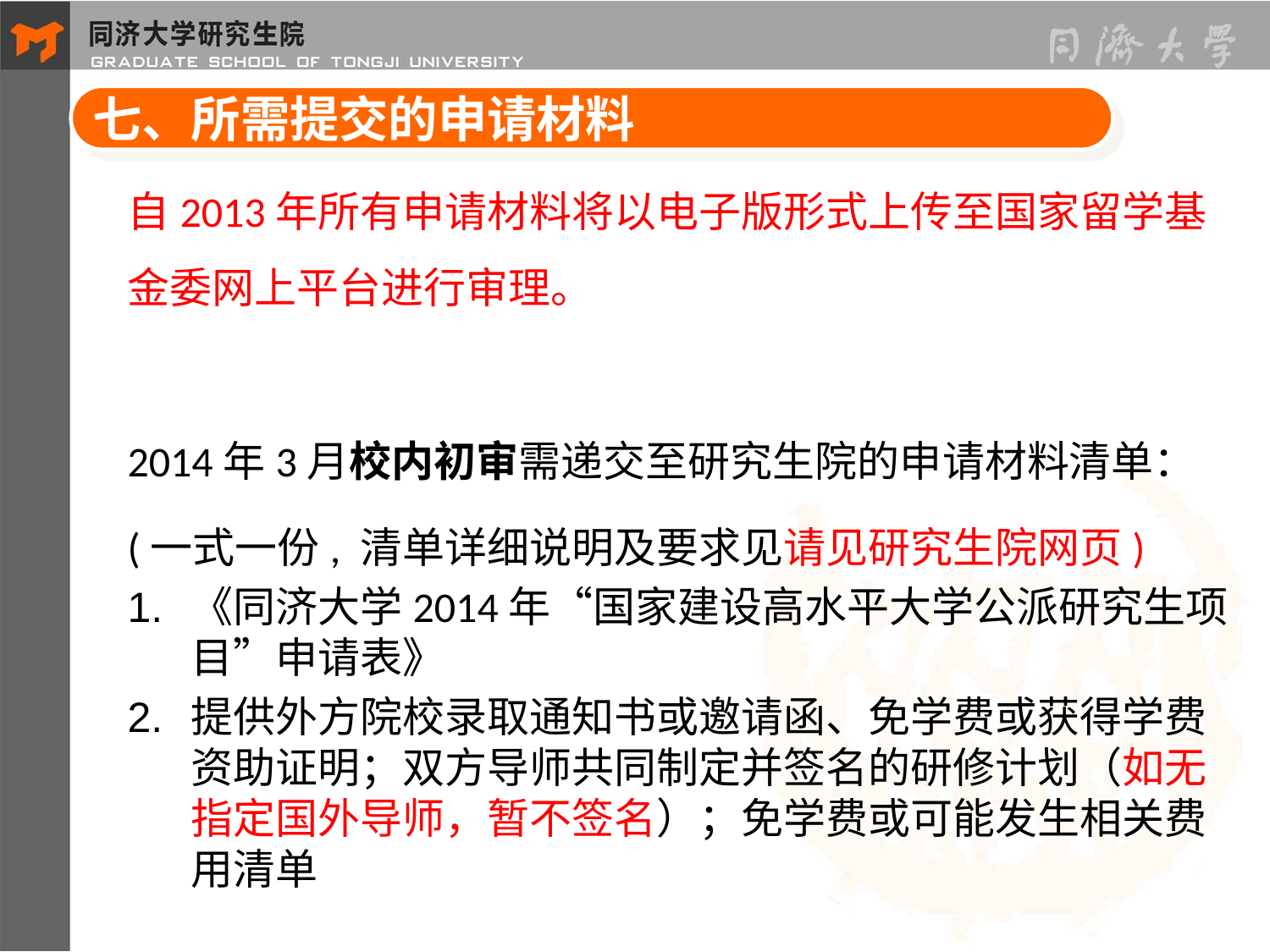

七、所需提交的申请材料
自2013年所有申请材料将以电子版形式上传至国家留学基金委网上平台进行审理。

2014年3月校内初审需递交至研究生院的申请材料清单：
(一式一份, 清单详细说明及要求见请见研究生院网页)
《同济大学2014年“国家建设高水平大学公派研究生项目”申请表》
提供外方院校录取通知书或邀请函、免学费或获得学费资助证明；双方导师共同制定并签名的研修计划（如无指定国外导师，暂不签名）；免学费或可能发生相关费用清单
26